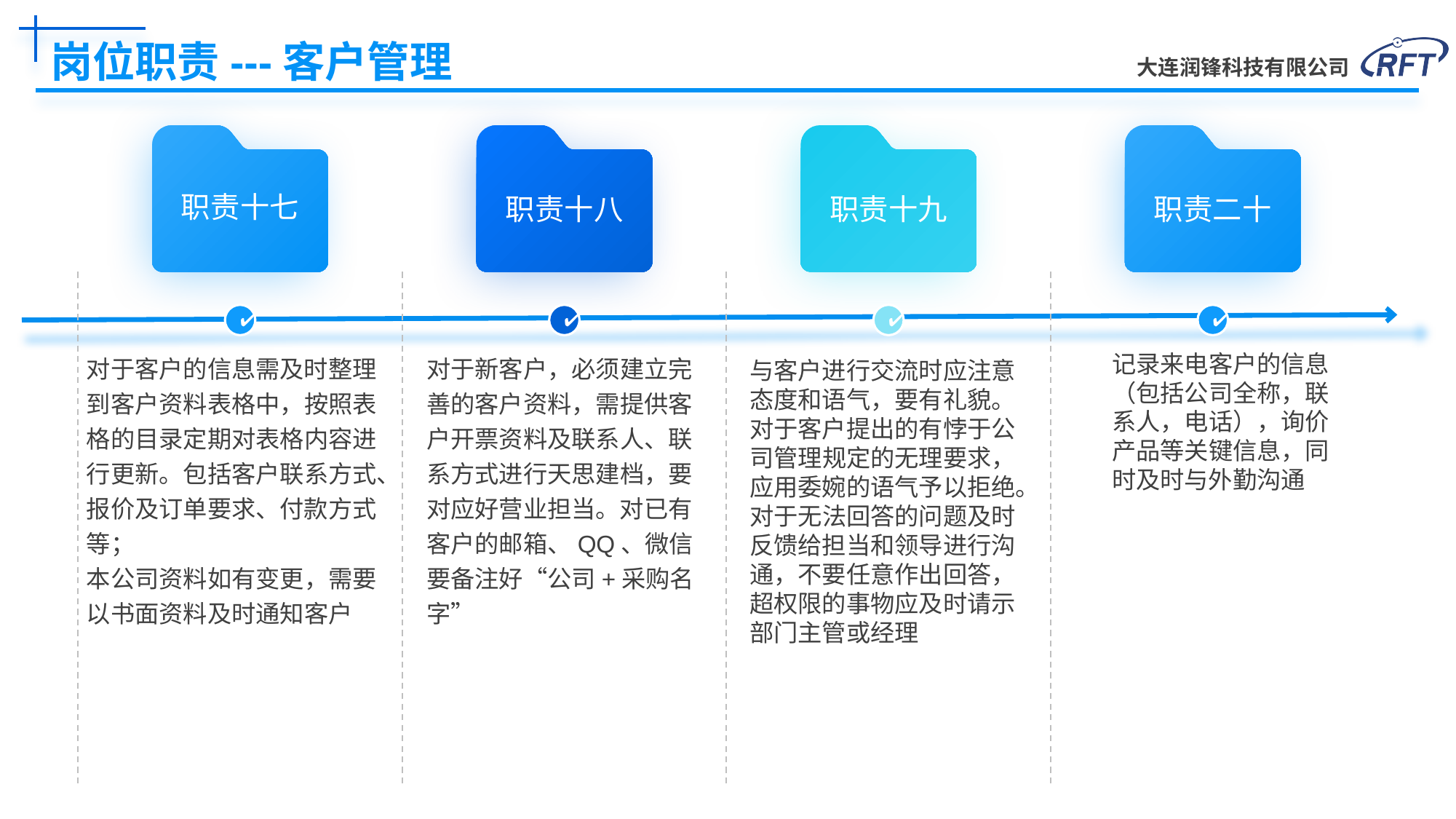

# 岗位职责---客户管理
职责十七
职责十八
职责十九
职责二十
✔
✔
✔
✔
对于客户的信息需及时整理到客户资料表格中，按照表格的目录定期对表格内容进行更新。包括客户联系方式、报价及订单要求、付款方式等；
本公司资料如有变更，需要以书面资料及时通知客户

对于新客户，必须建立完善的客户资料，需提供客户开票资料及联系人、联系方式进行天思建档，要对应好营业担当。对已有客户的邮箱、QQ、微信要备注好“公司+采购名字”
记录来电客户的信息（包括公司全称，联系人，电话），询价产品等关键信息，同时及时与外勤沟通

与客户进行交流时应注意态度和语气，要有礼貌。对于客户提出的有悖于公司管理规定的无理要求，应用委婉的语气予以拒绝。对于无法回答的问题及时反馈给担当和领导进行沟通，不要任意作出回答，超权限的事物应及时请示部门主管或经理